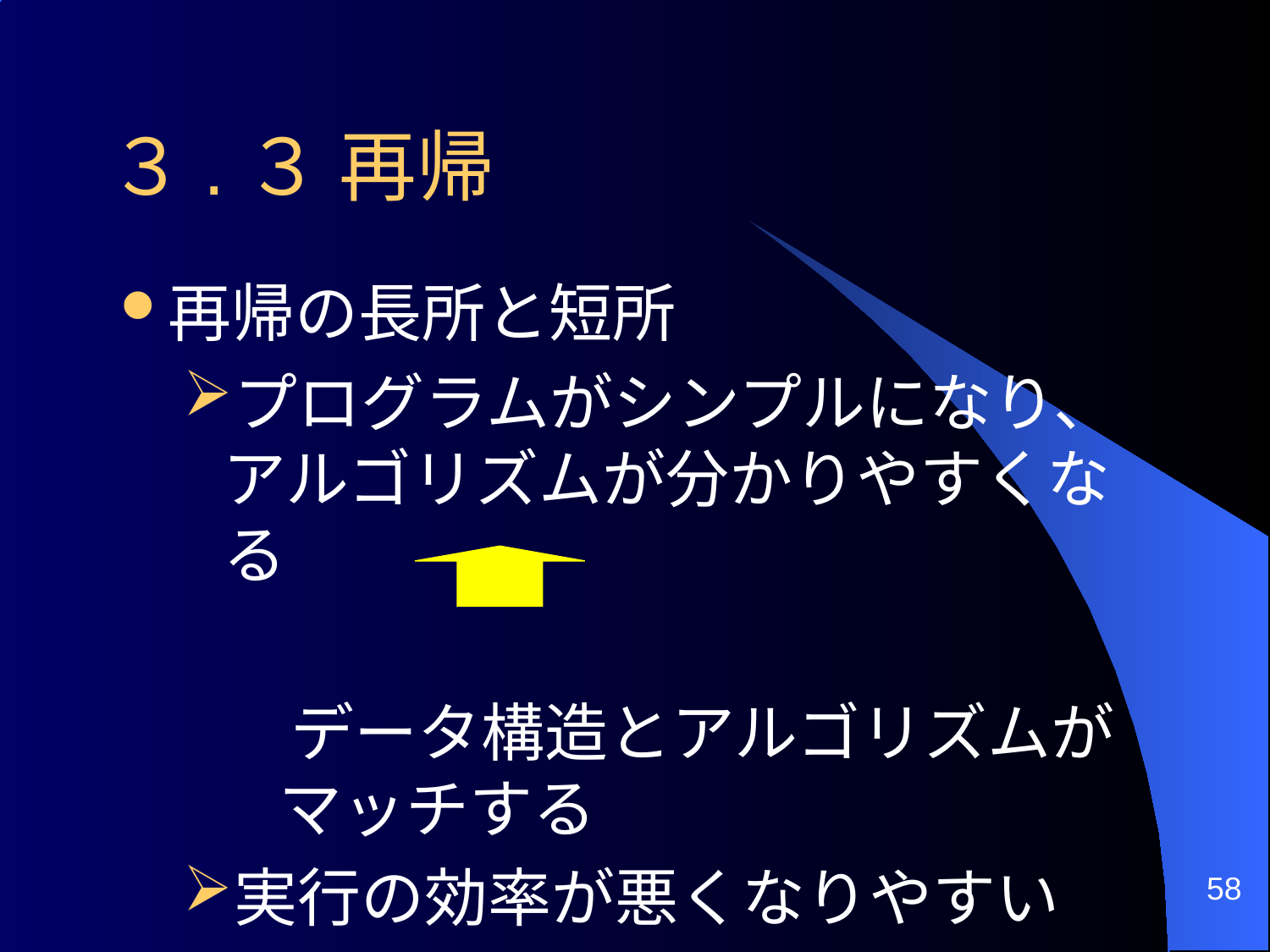

# ３.３ 再帰
再帰の長所と短所
プログラムがシンプルになり、アルゴリズムが分かりやすくなる

  データ構造とアルゴリズムがマッチする
実行の効率が悪くなりやすい

58